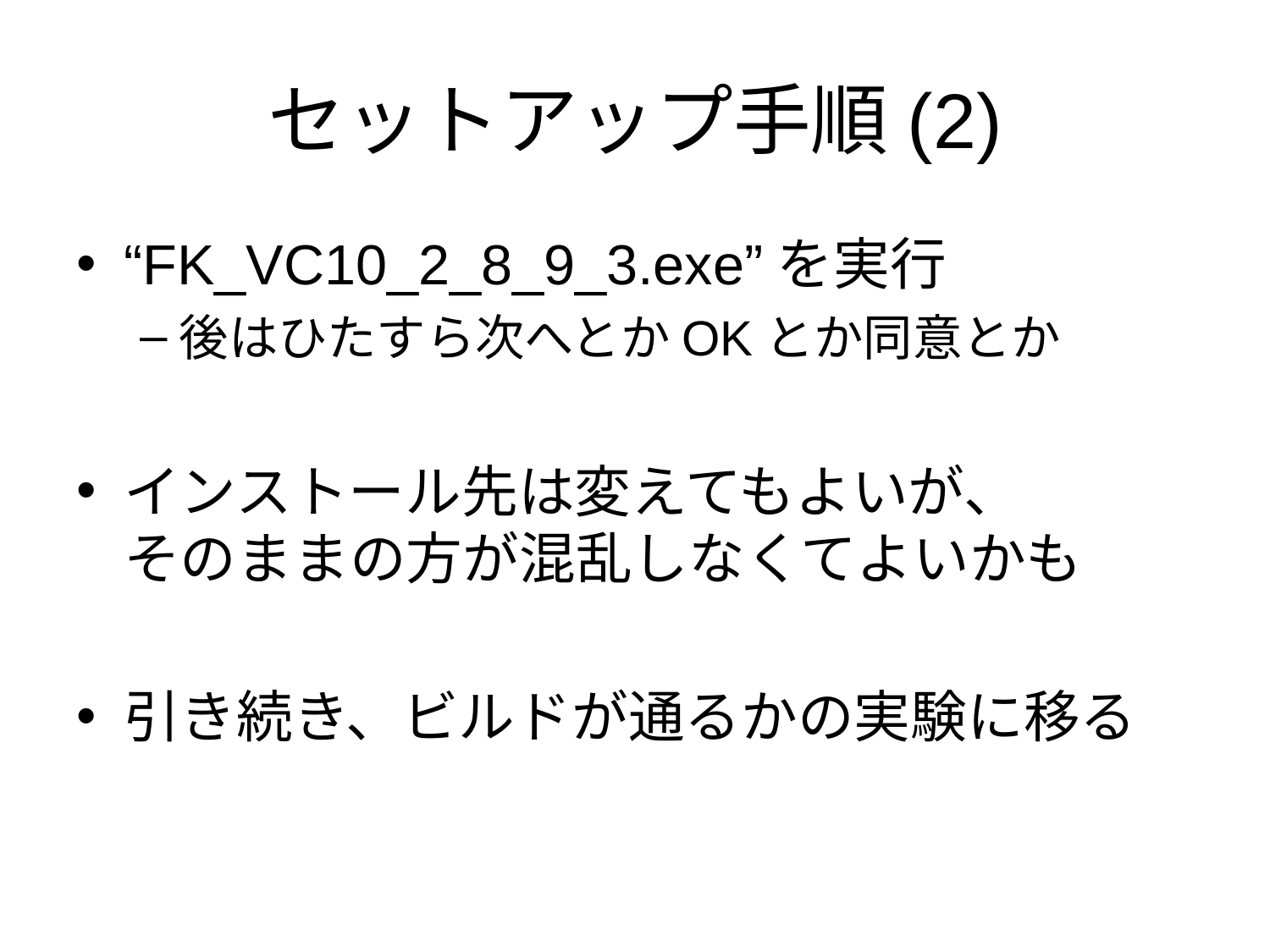

# セットアップ手順(2)
“FK_VC10_2_8_9_3.exe”を実行
後はひたすら次へとかOKとか同意とか

インストール先は変えてもよいが、
そのままの方が混乱しなくてよいかも

引き続き、ビルドが通るかの実験に移る